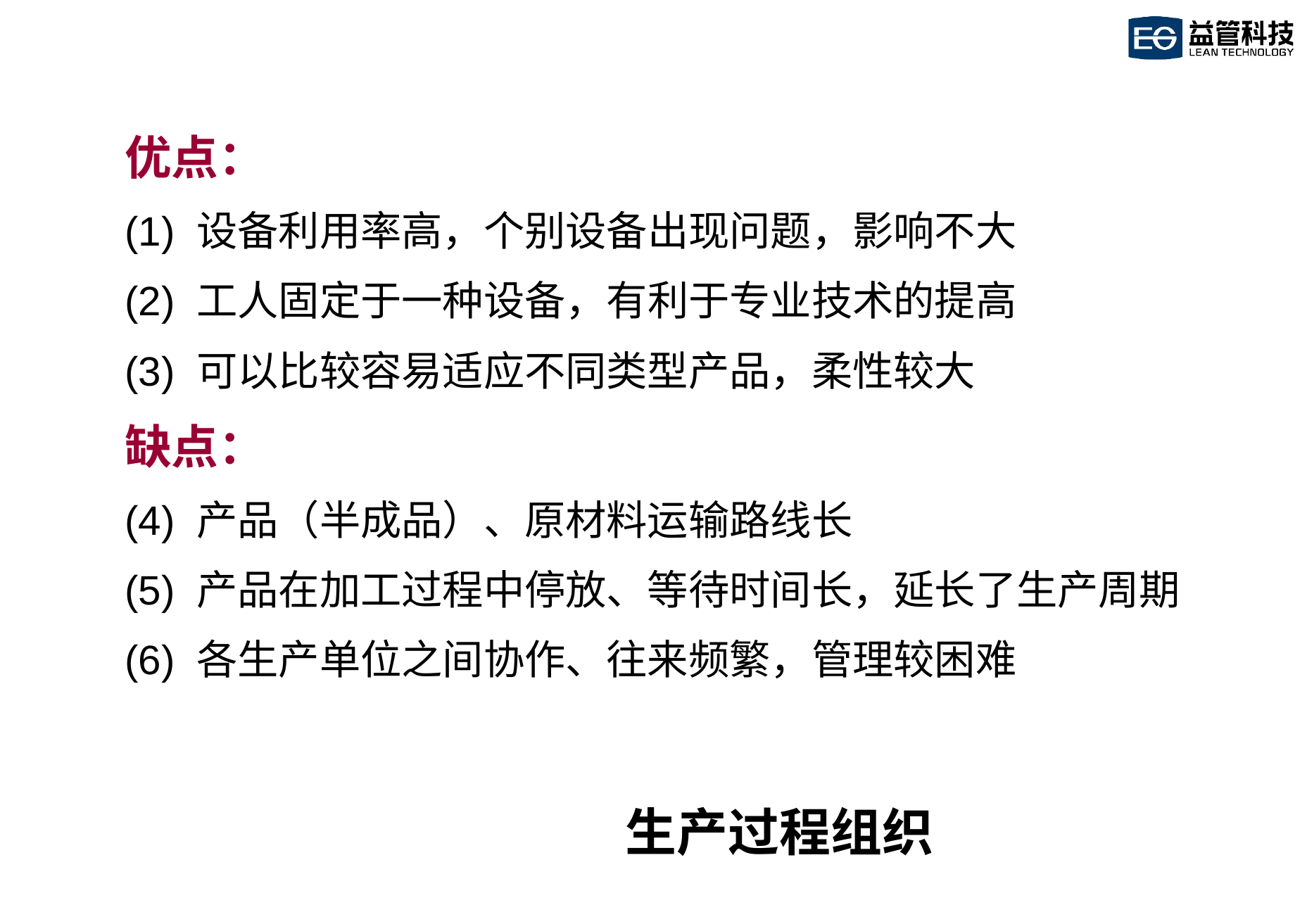

优点：
 设备利用率高，个别设备出现问题，影响不大
 工人固定于一种设备，有利于专业技术的提高
 可以比较容易适应不同类型产品，柔性较大
缺点：
 产品（半成品）、原材料运输路线长
 产品在加工过程中停放、等待时间长，延长了生产周期
 各生产单位之间协作、往来频繁，管理较困难
# 生产过程组织